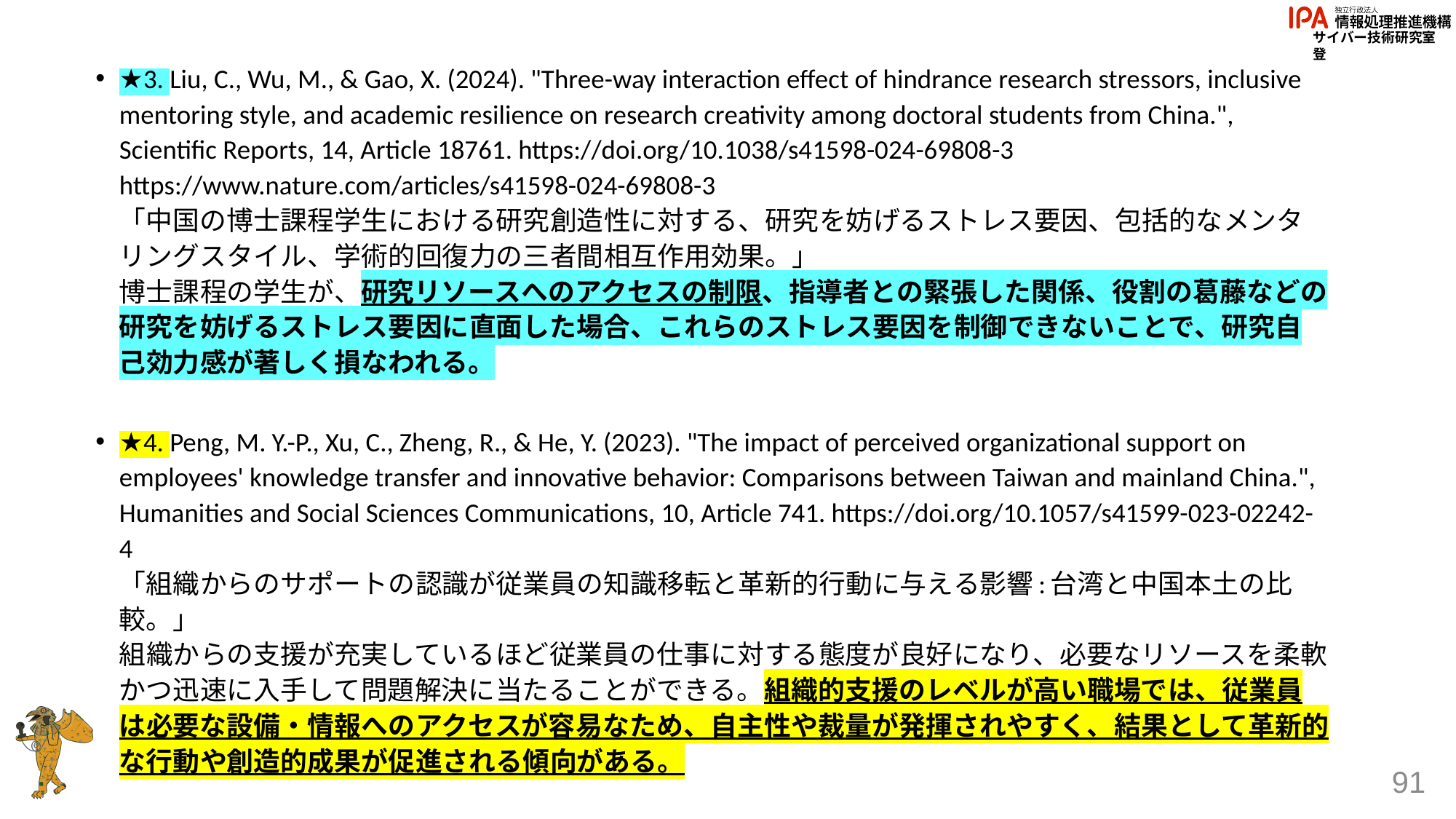

★3. Liu, C., Wu, M., & Gao, X. (2024). "Three-way interaction effect of hindrance research stressors, inclusive mentoring style, and academic resilience on research creativity among doctoral students from China.", Scientific Reports, 14, Article 18761. https://doi.org/10.1038/s41598-024-69808-3
https://www.nature.com/articles/s41598-024-69808-3
「中国の博士課程学生における研究創造性に対する、研究を妨げるストレス要因、包括的なメンタリングスタイル、学術的回復力の三者間相互作用効果。」
博士課程の学生が、研究リソースへのアクセスの制限、指導者との緊張した関係、役割の葛藤などの研究を妨げるストレス要因に直面した場合、これらのストレス要因を制御できないことで、研究自己効力感が著しく損なわれる。
★4. Peng, M. Y.-P., Xu, C., Zheng, R., & He, Y. (2023). "The impact of perceived organizational support on employees' knowledge transfer and innovative behavior: Comparisons between Taiwan and mainland China.", Humanities and Social Sciences Communications, 10, Article 741. https://doi.org/10.1057/s41599-023-02242-4
「組織からのサポートの認識が従業員の知識移転と革新的行動に与える影響:台湾と中国本土の比較。」
組織からの支援が充実しているほど従業員の仕事に対する態度が良好になり、必要なリソースを柔軟かつ迅速に入手して問題解決に当たることができる。組織的支援のレベルが高い職場では、従業員は必要な設備・情報へのアクセスが容易なため、自主性や裁量が発揮されやすく、結果として革新的な行動や創造的成果が促進される傾向がある。
91